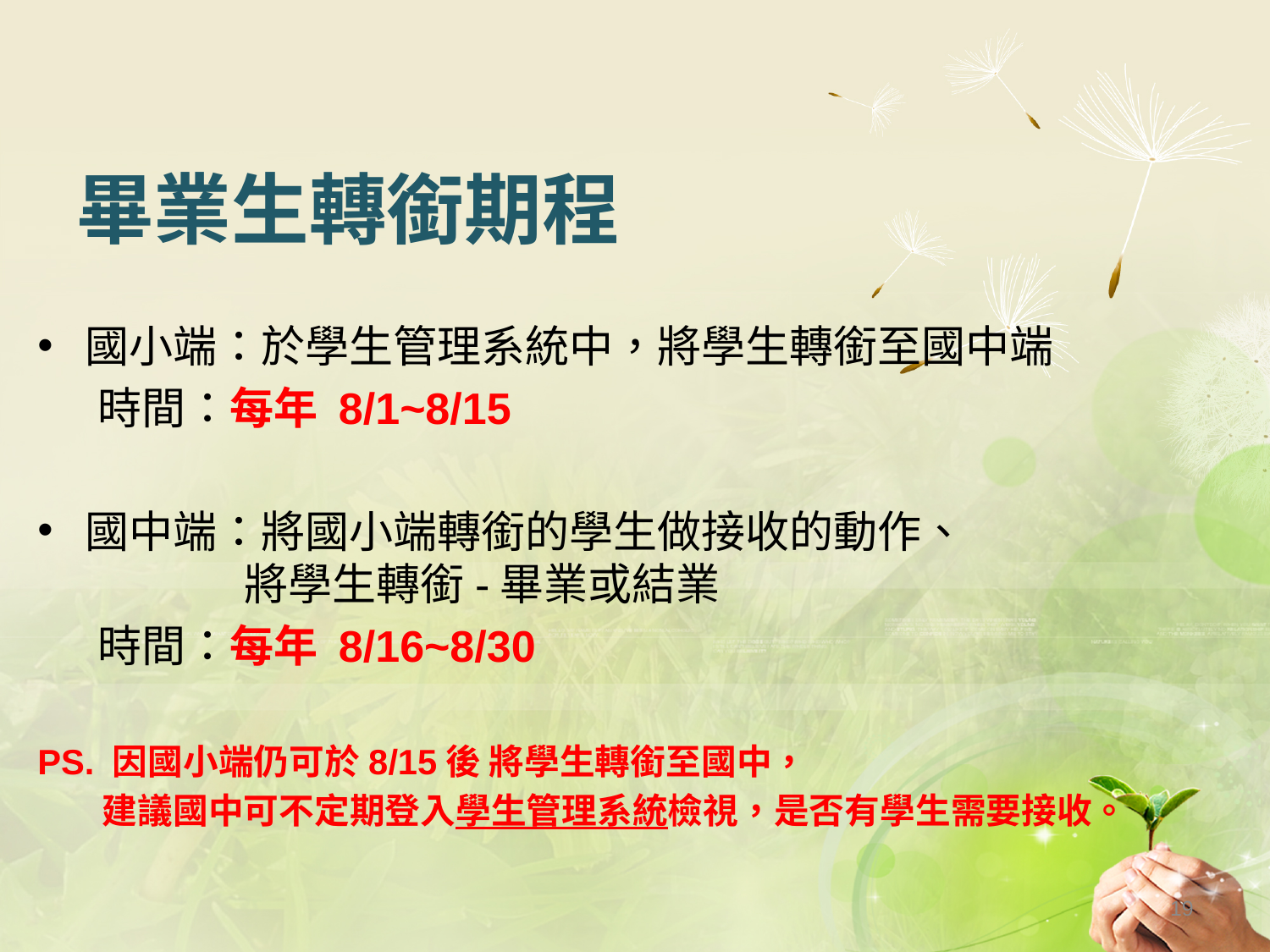

# 畢業生轉銜期程
國小端：於學生管理系統中，將學生轉銜至國中端
     時間：每年 8/1~8/15

國中端：將國小端轉銜的學生做接收的動作、
                將學生轉銜-畢業或結業
     時間：每年 8/16~8/30

PS. 因國小端仍可於8/15後 將學生轉銜至國中，
       建議國中可不定期登入學生管理系統檢視，是否有學生需要接收。
19